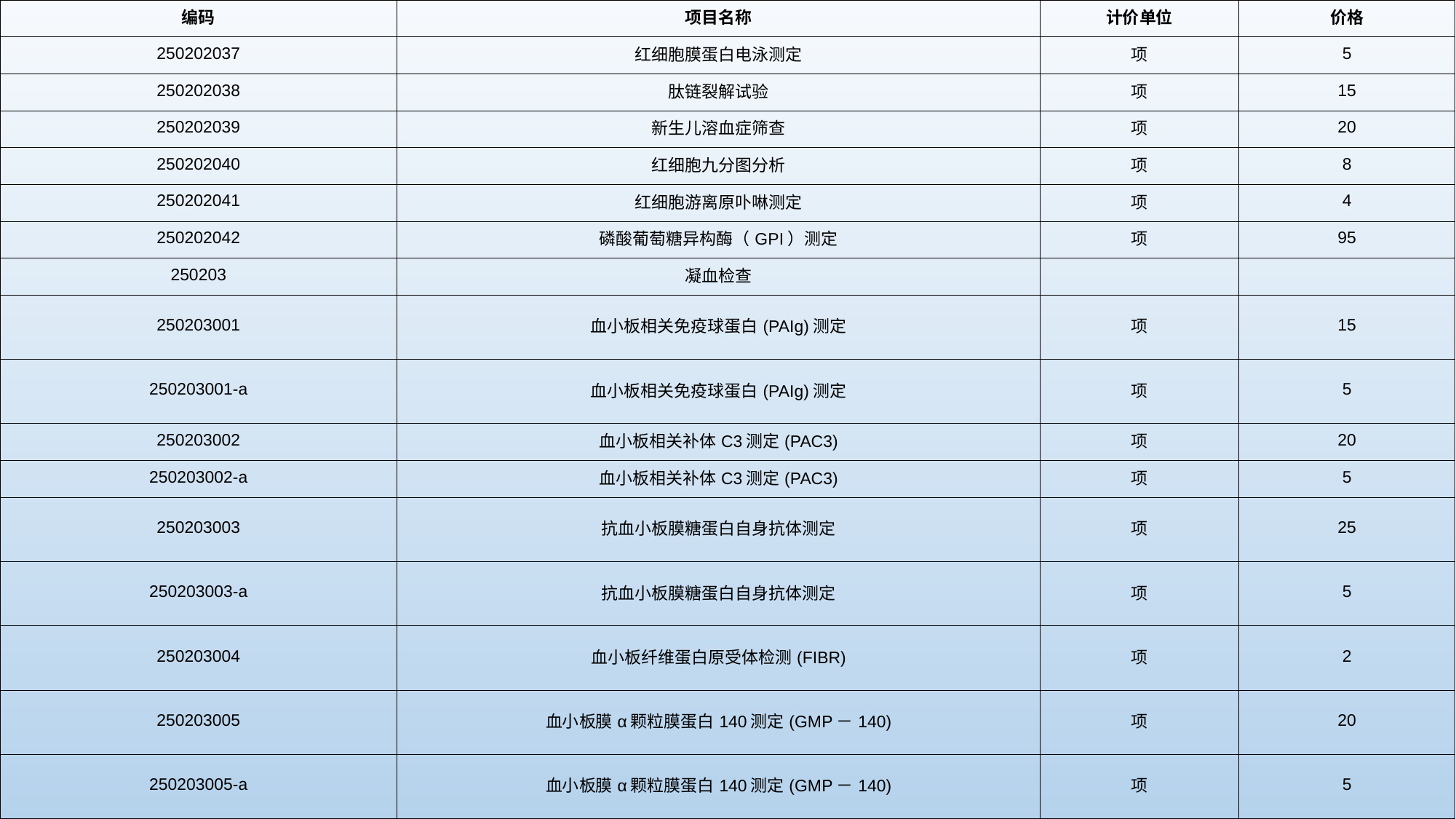

| 编码 | 项目名称 | 计价单位 | 价格 |
| --- | --- | --- | --- |
| 250202037 | 红细胞膜蛋白电泳测定 | 项 | 5 |
| 250202038 | 肽链裂解试验 | 项 | 15 |
| 250202039 | 新生儿溶血症筛查 | 项 | 20 |
| 250202040 | 红细胞九分图分析 | 项 | 8 |
| 250202041 | 红细胞游离原卟啉测定 | 项 | 4 |
| 250202042 | 磷酸葡萄糖异构酶（GPI）测定 | 项 | 95 |
| 250203 | 凝血检查 |  |  |
| 250203001 | 血小板相关免疫球蛋白(PAIg)测定 | 项 | 15 |
| 250203001-a | 血小板相关免疫球蛋白(PAIg)测定 | 项 | 5 |
| 250203002 | 血小板相关补体C3测定(PAC3) | 项 | 20 |
| 250203002-a | 血小板相关补体C3测定(PAC3) | 项 | 5 |
| 250203003 | 抗血小板膜糖蛋白自身抗体测定 | 项 | 25 |
| 250203003-a | 抗血小板膜糖蛋白自身抗体测定 | 项 | 5 |
| 250203004 | 血小板纤维蛋白原受体检测(FIBR) | 项 | 2 |
| 250203005 | 血小板膜α颗粒膜蛋白140测定(GMP－140) | 项 | 20 |
| 250203005-a | 血小板膜α颗粒膜蛋白140测定(GMP－140) | 项 | 5 |